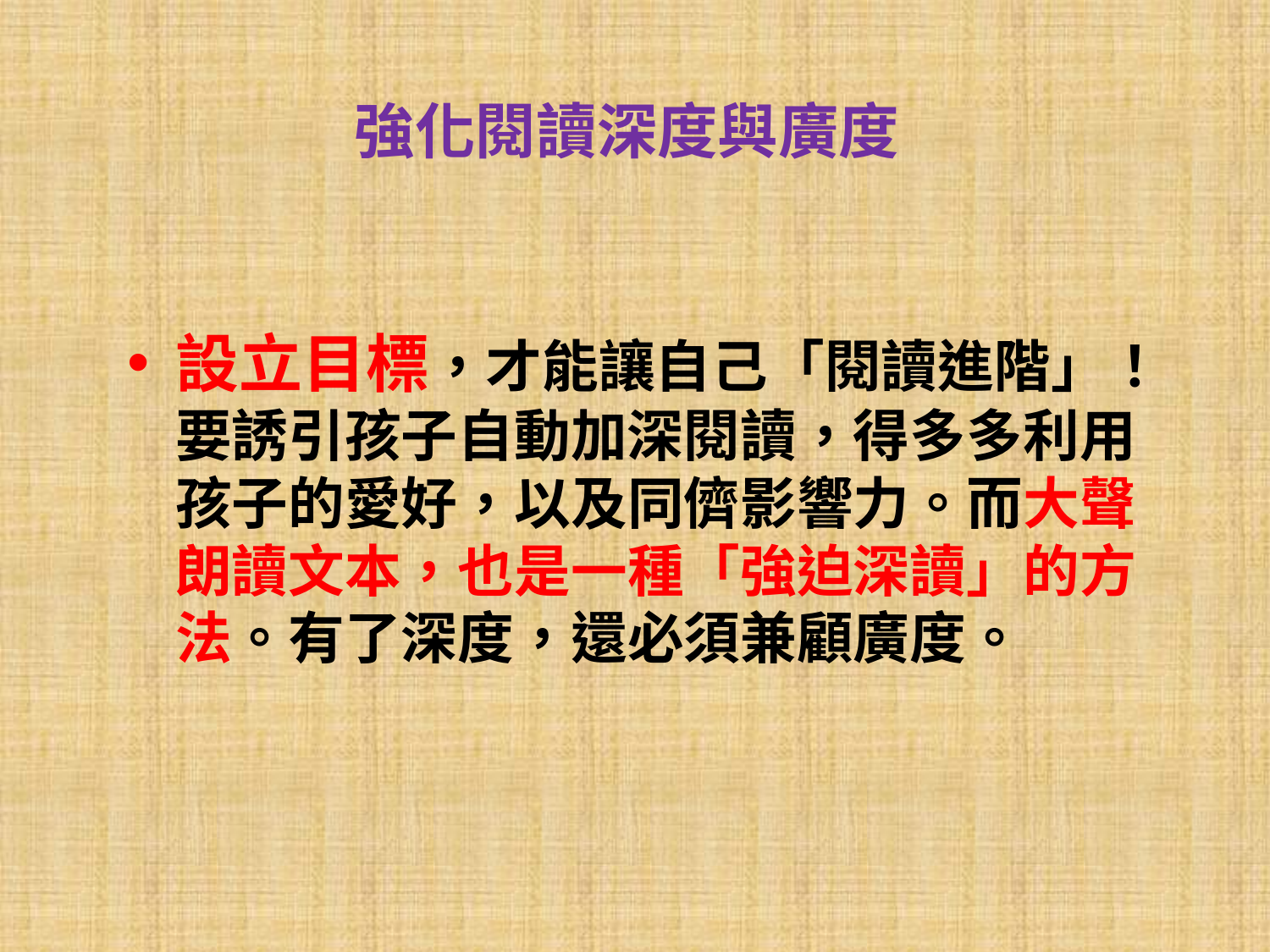

# 強化閱讀深度與廣度
設立目標，才能讓自己「閱讀進階」！要誘引孩子自動加深閱讀，得多多利用孩子的愛好，以及同儕影響力。而大聲朗讀文本，也是一種「強迫深讀」的方法。有了深度，還必須兼顧廣度。